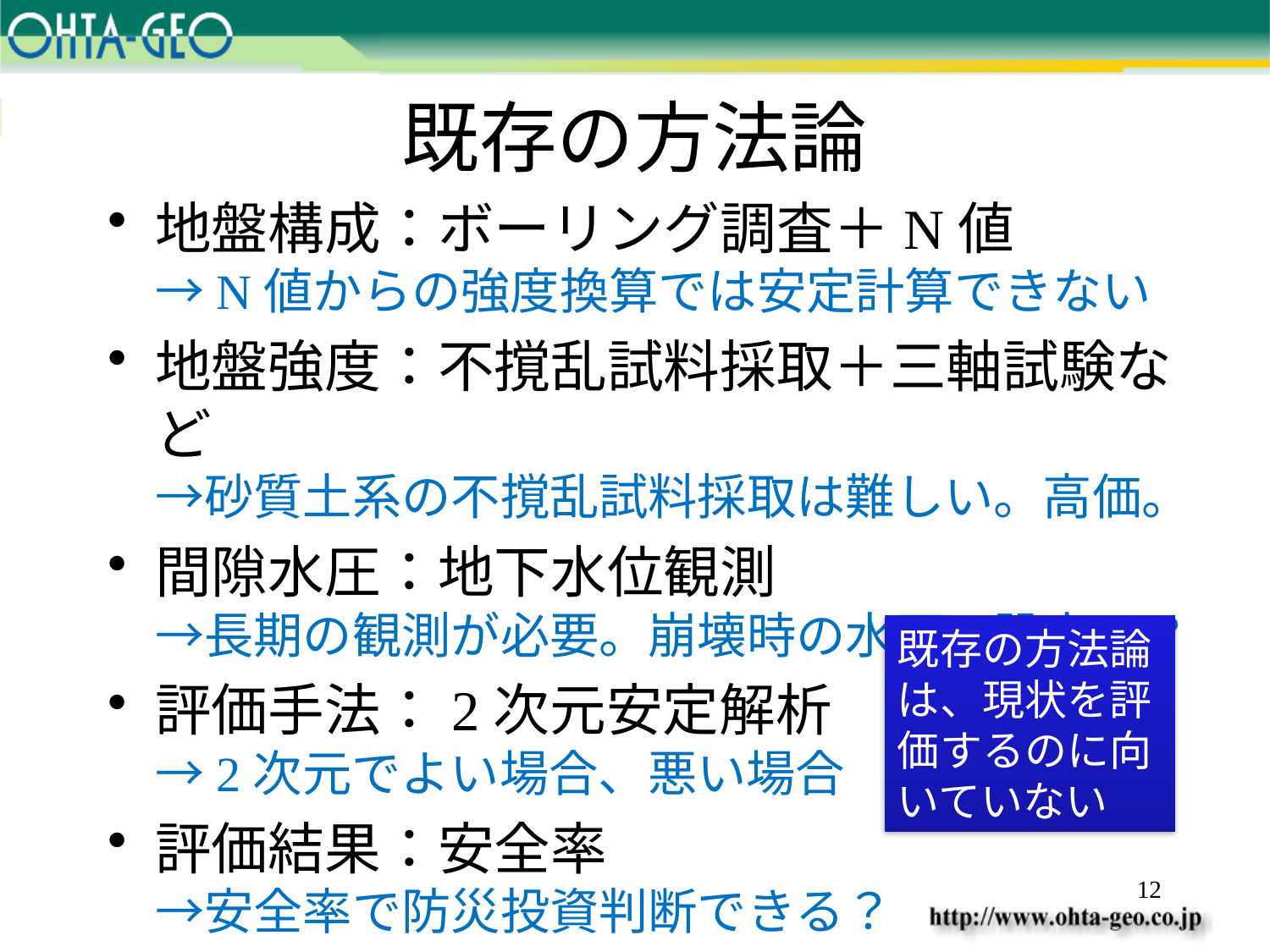

# 既存の方法論
地盤構成：ボーリング調査＋N値
→N値からの強度換算では安定計算できない
地盤強度：不撹乱試料採取＋三軸試験など
→砂質土系の不撹乱試料採取は難しい。高価。
間隙水圧：地下水位観測
→長期の観測が必要。崩壊時の水圧の設定は？
評価手法：2次元安定解析
→2次元でよい場合、悪い場合
評価結果：安全率
→安全率で防災投資判断できる？
既存の方法論は、現状を評価するのに向いていない
12